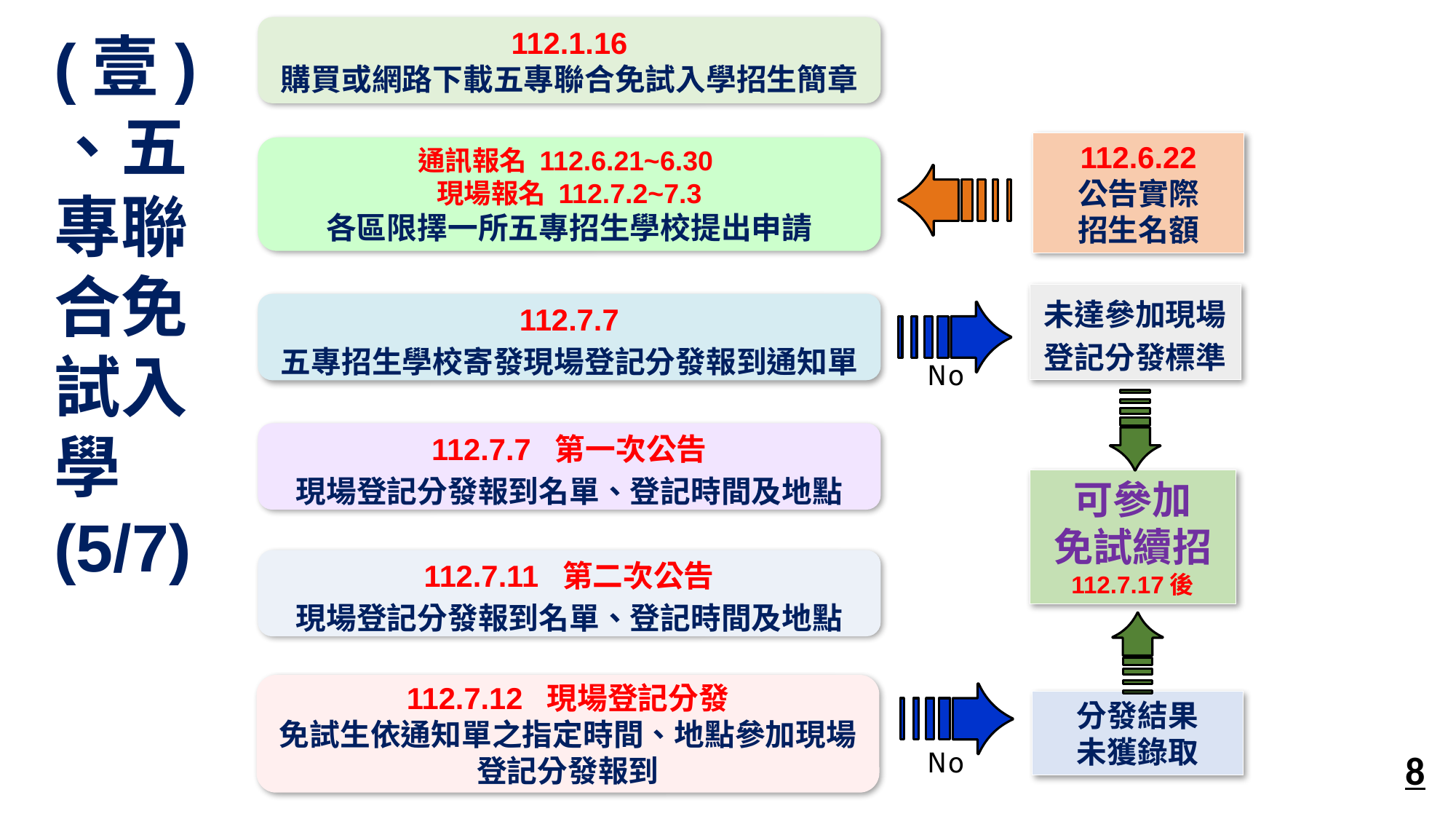

112.1.16
購買或網路下載五專聯合免試入學招生簡章
通訊報名 112.6.21~6.30
現場報名 112.7.2~7.3
各區限擇一所五專招生學校提出申請
112.7.7
五專招生學校寄發現場登記分發報到通知單
112.7.7  第一次公告
現場登記分發報到名單、登記時間及地點
112.7.11  第二次公告
現場登記分發報到名單、登記時間及地點
112.7.12  現場登記分發
免試生依通知單之指定時間、地點參加現場登記分發報到
(壹) 、五專聯合免試入學 (5/7)
112.6.22
公告實際
招生名額
未達參加現場登記分發標準
可參加
免試續招
112.7.17後
分發結果
未獲錄取

No

No
8